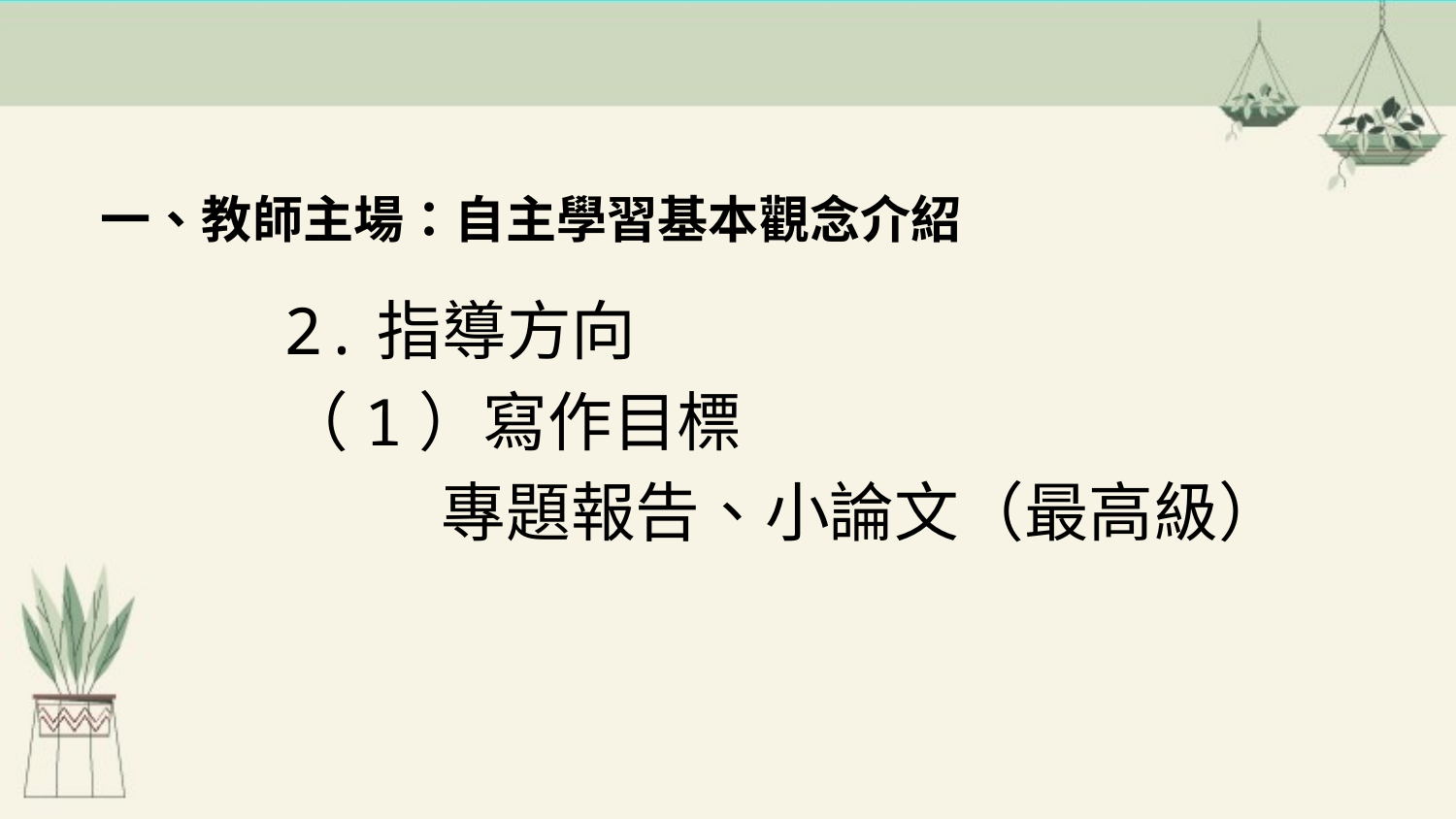

# 一、教師主場：自主學習基本觀念介紹
2.指導方向
（1）寫作目標
專題報告、小論文（最高級）